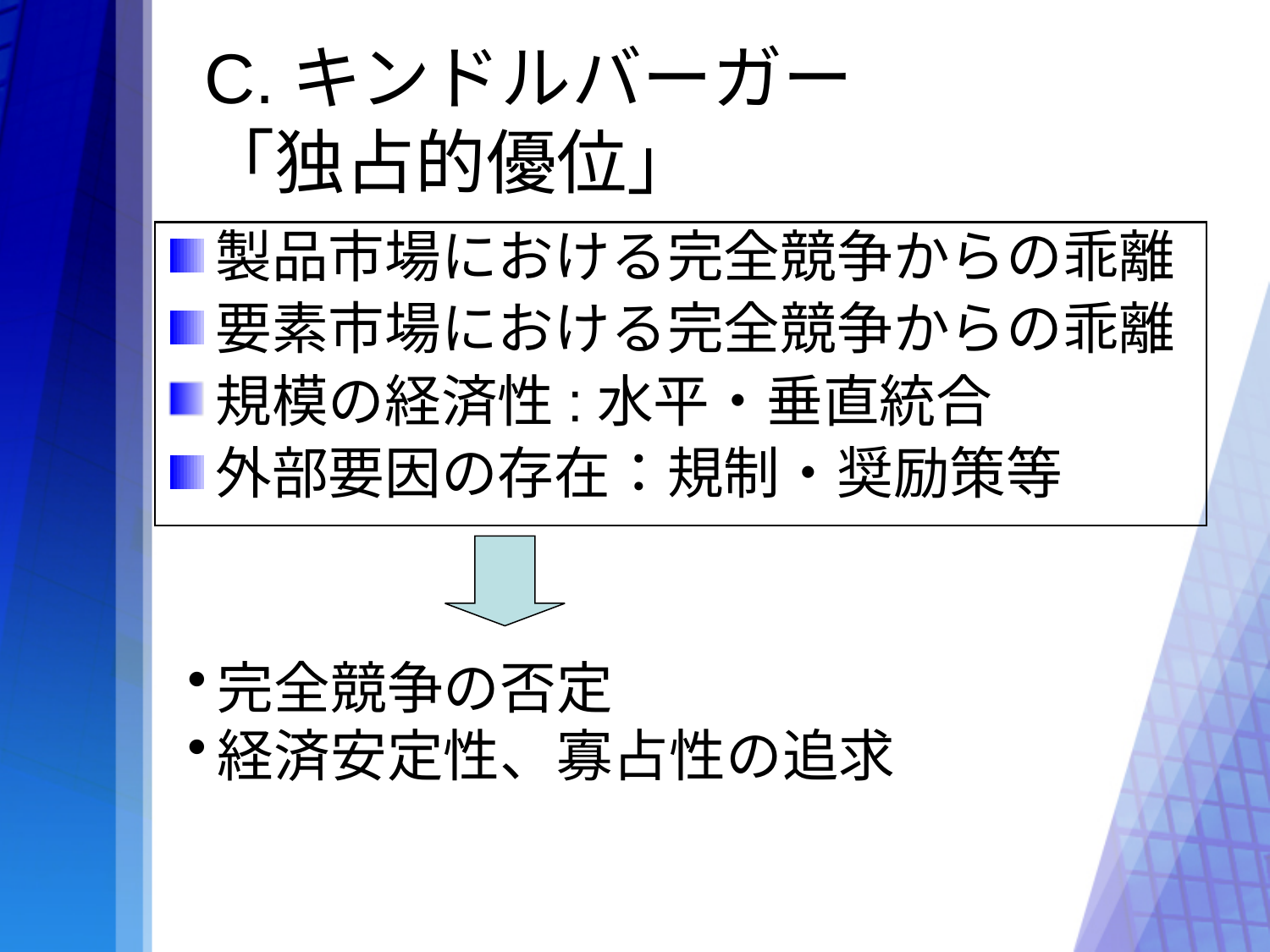

# C.キンドルバーガー 「独占的優位」
製品市場における完全競争からの乖離
要素市場における完全競争からの乖離
規模の経済性:水平・垂直統合
外部要因の存在：規制・奨励策等

完全競争の否定
経済安定性、寡占性の追求